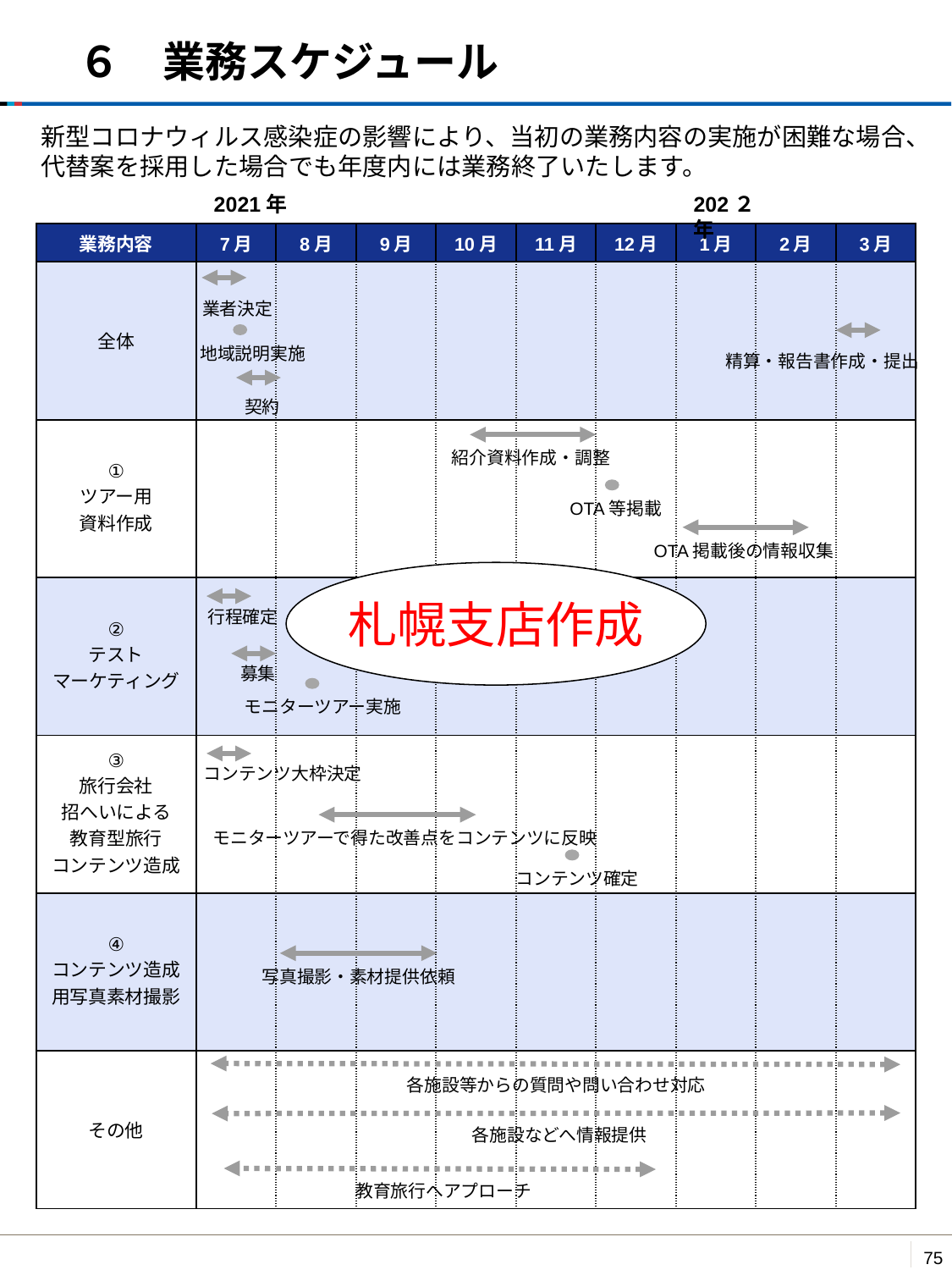

# ６　業務スケジュール
新型コロナウィルス感染症の影響により、当初の業務内容の実施が困難な場合、代替案を採用した場合でも年度内には業務終了いたします。
2021年
202２年
| 業務内容 | 7月 | 8月 | 9月 | 10月 | 11月 | 12月 | 1月 | 2月 | 3月 |
| --- | --- | --- | --- | --- | --- | --- | --- | --- | --- |
| 全体 |  |  |  |  |  |  |  |  |  |
| ① ツアー用 資料作成 |  |  |  |  |  |  |  |  |  |
| ② テスト マーケティング |  |  |  |  |  |  |  |  |  |
| ③ 旅行会社 招へいによる 教育型旅行 コンテンツ造成 |  |  |  |  |  |  |  |  |  |
| ④ コンテンツ造成用写真素材撮影 |  |  |  |  |  |  |  |  |  |
| その他 |  |  |  |  |  |  |  |  |  |
 業者決定

 地域説明実施
 精算・報告書作成・提出
 契約
紹介資料作成・調整

 OTA等掲載
OTA掲載後の情報収集
札幌支店作成
 行程確定
 募集

 モニターツアー実施
 コンテンツ大枠決定
モニターツアーで得た改善点をコンテンツに反映

 コンテンツ確定
写真撮影・素材提供依頼
各施設等からの質問や問い合わせ対応
 各施設などへ情報提供
教育旅行へアプローチ
75